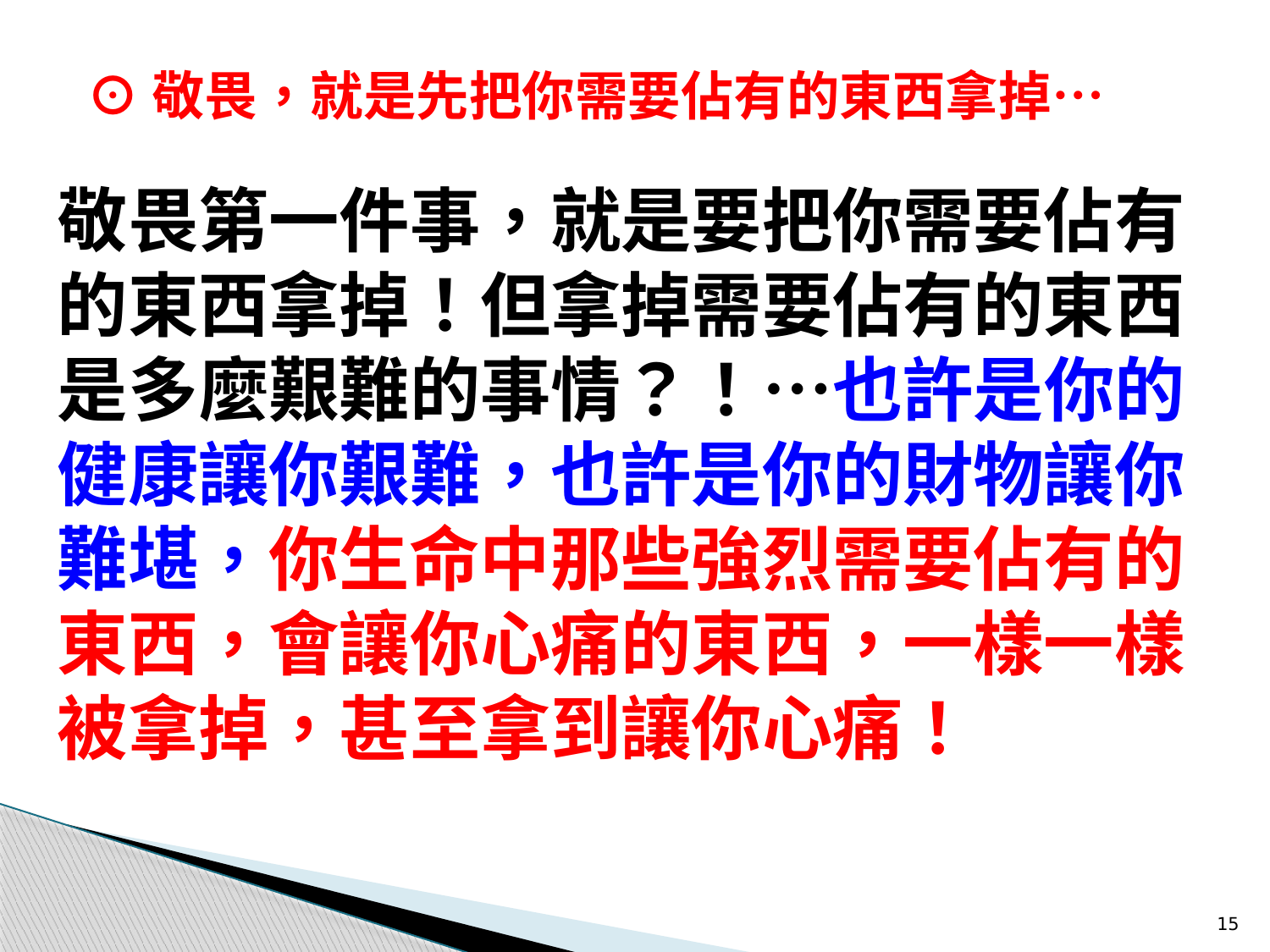

⊙敬畏，就是先把你需要佔有的東西拿掉…
敬畏第一件事，就是要把你需要佔有的東西拿掉！但拿掉需要佔有的東西是多麼艱難的事情？！…也許是你的健康讓你艱難，也許是你的財物讓你難堪，你生命中那些強烈需要佔有的東西，會讓你心痛的東西，一樣一樣被拿掉，甚至拿到讓你心痛！

15